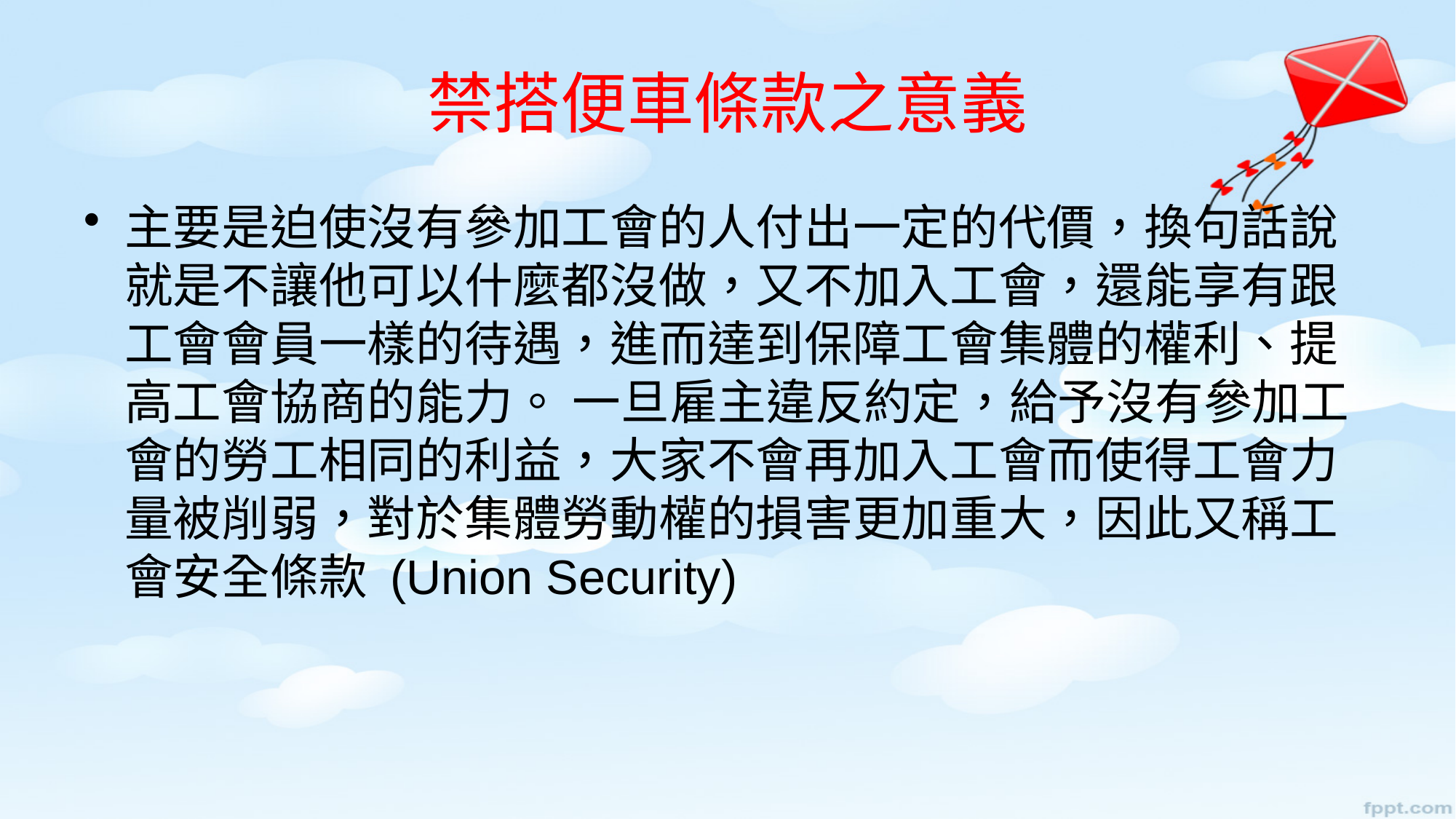

# 禁搭便車條款之意義
主要是迫使沒有參加工會的人付出一定的代價，換句話說就是不讓他可以什麼都沒做，又不加入工會，還能享有跟工會會員一樣的待遇，進而達到保障工會集體的權利、提高工會協商的能力。 一旦雇主違反約定，給予沒有參加工會的勞工相同的利益，大家不會再加入工會而使得工會力量被削弱，對於集體勞動權的損害更加重大，因此又稱工會安全條款 (Union Security)